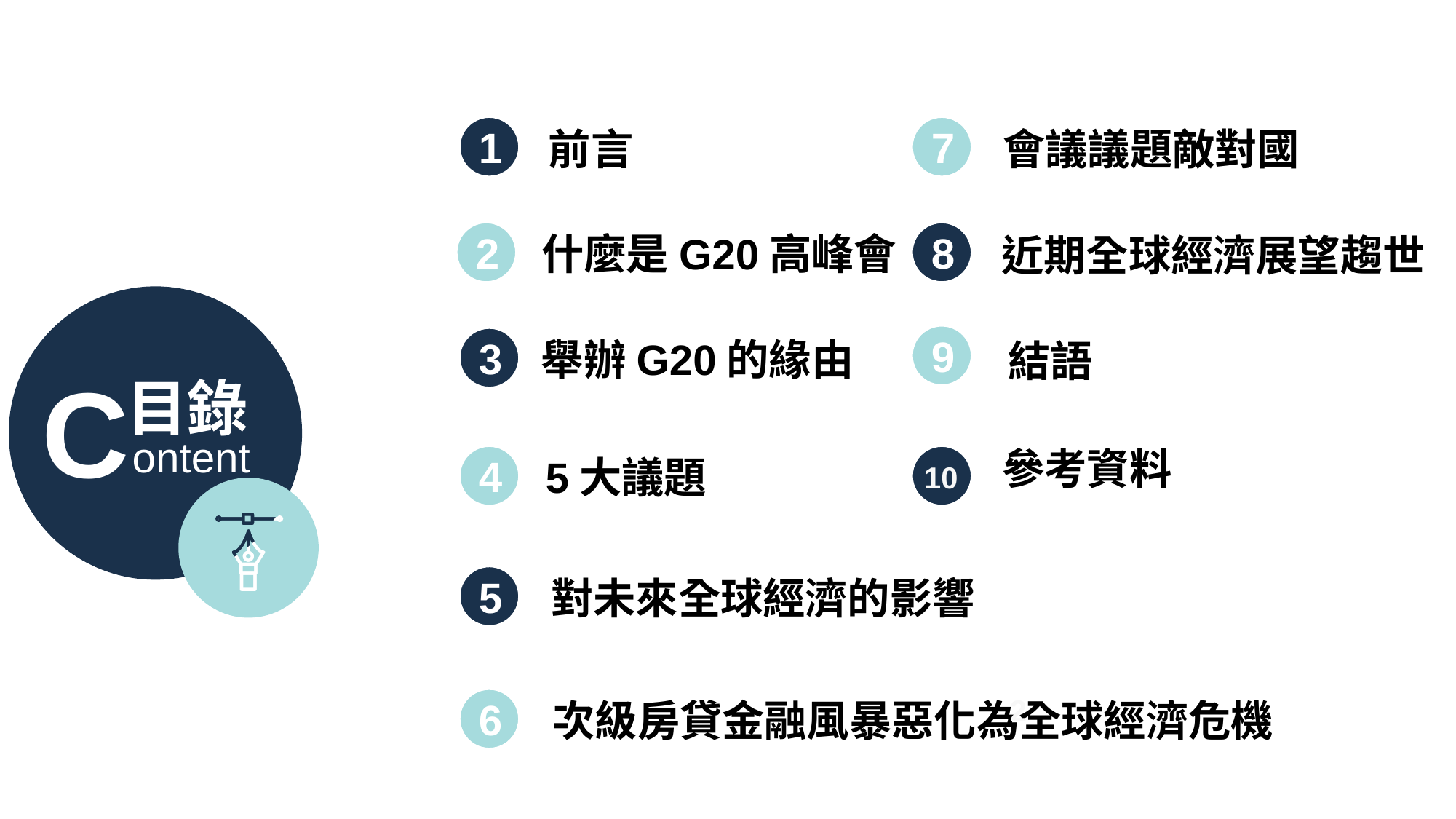

1
前言
7
會議議題敵對國
2
什麼是G20高峰會
8
近期全球經濟展望趨世

9
3
舉辦G20的緣由
結語
C
目錄
ontent
參考資料
4
5大議題

10

5
對未來全球經濟的影響
2
6
次級房貸金融風暴惡化為全球經濟危機